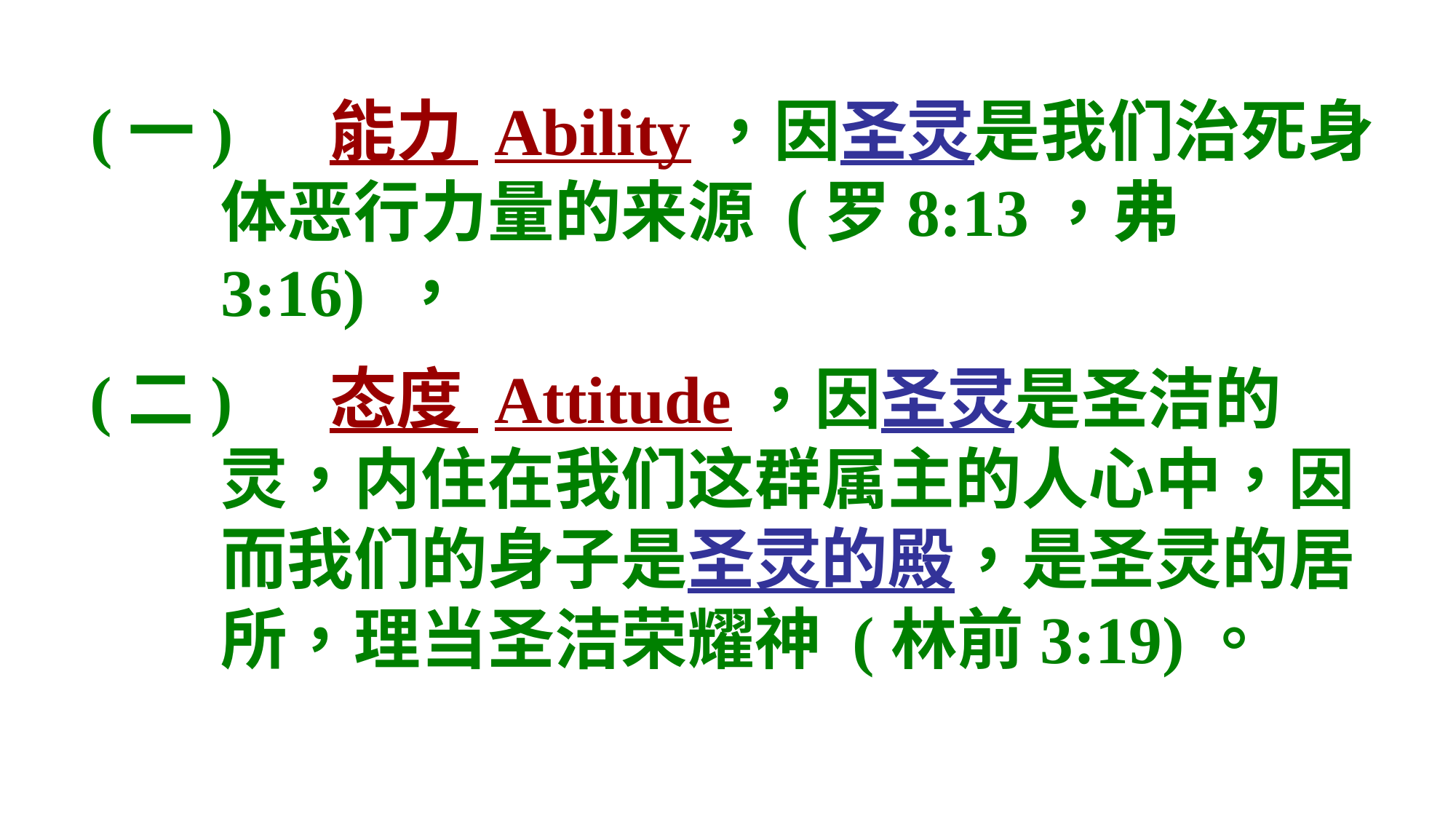

(一) 	能力 Ability，因圣灵是我们治死身体恶行力量的来源 (罗8:13，弗3:16) ，
  (二) 	态度 Attitude，因圣灵是圣洁的灵，内住在我们这群属主的人心中，因而我们的身子是圣灵的殿，是圣灵的居所，理当圣洁荣耀神 (林前3:19)。